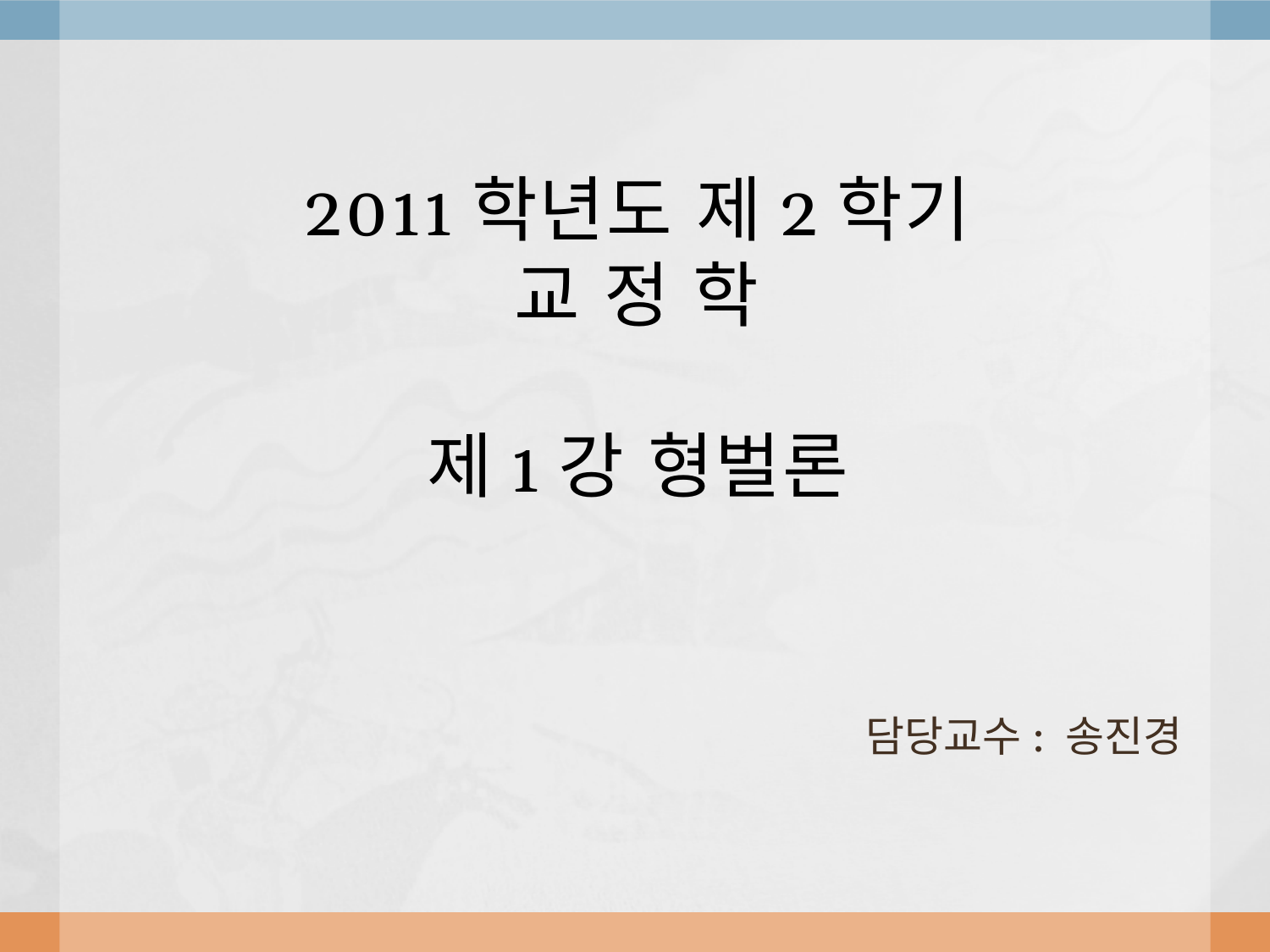

# 2011학년도 제2학기 교 정 학 제1강 형벌론

담당교수: 송진경